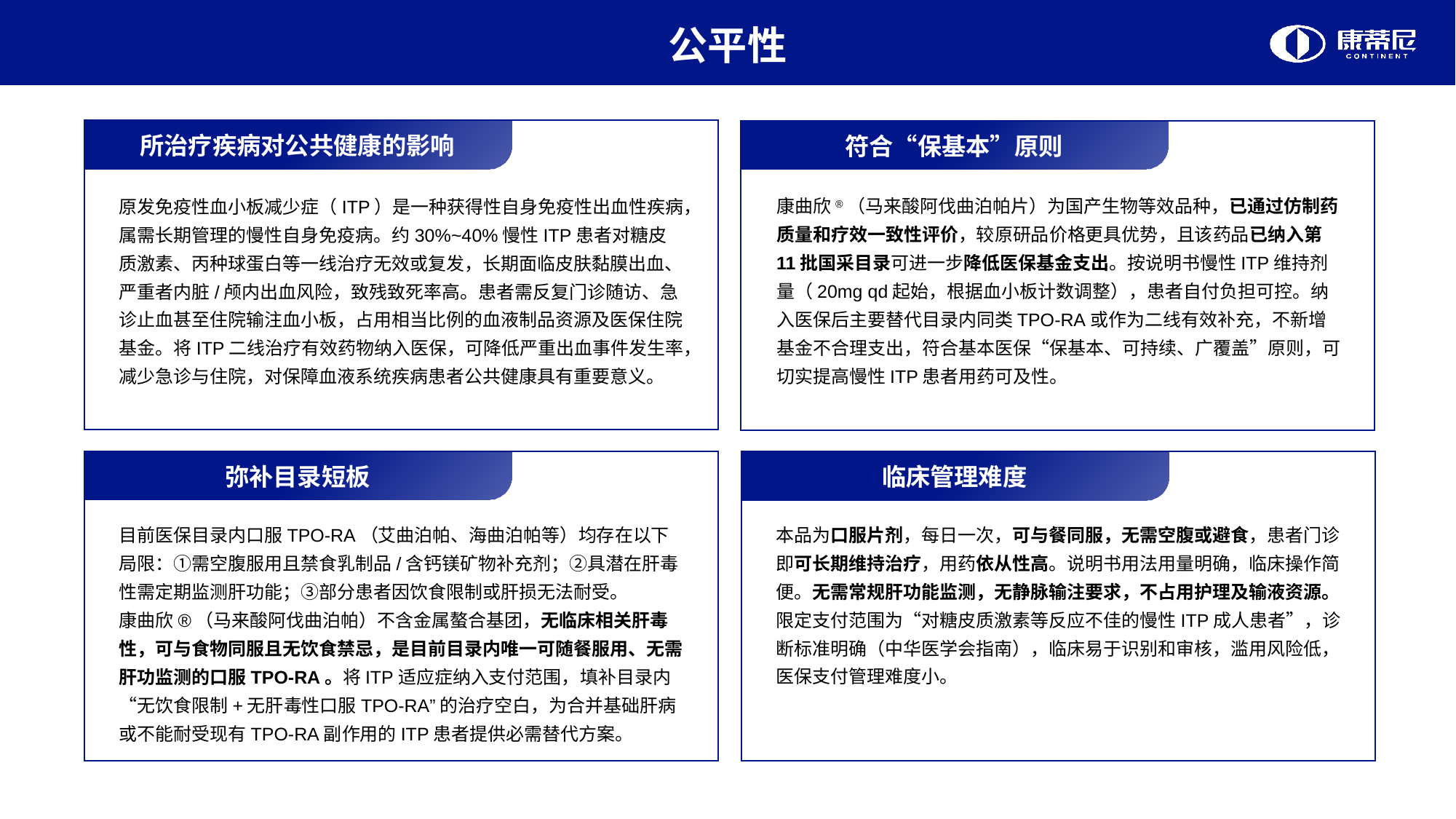

公平性

所治疗疾病对公共健康的影响

符合“保基本”原则
康曲欣®（马来酸阿伐曲泊帕片）为国产生物等效品种，已通过仿制药质量和疗效一致性评价，较原研品价格更具优势，且该药品已纳入第11批国采目录可进一步降低医保基金支出。按说明书慢性ITP维持剂量（20mg qd起始，根据血小板计数调整），患者自付负担可控。纳入医保后主要替代目录内同类TPO-RA或作为二线有效补充，不新增基金不合理支出，符合基本医保“保基本、可持续、广覆盖”原则，可切实提高慢性ITP患者用药可及性。
原发免疫性血小板减少症（ITP）是一种获得性自身免疫性出血性疾病，属需长期管理的慢性自身免疫病。约30%~40%慢性ITP患者对糖皮质激素、丙种球蛋白等一线治疗无效或复发，长期面临皮肤黏膜出血、严重者内脏/颅内出血风险，致残致死率高。患者需反复门诊随访、急诊止血甚至住院输注血小板，占用相当比例的血液制品资源及医保住院基金。将ITP二线治疗有效药物纳入医保，可降低严重出血事件发生率，减少急诊与住院，对保障血液系统疾病患者公共健康具有重要意义。

弥补目录短板

临床管理难度
本品为口服片剂，每日一次，可与餐同服，无需空腹或避食，患者门诊即可长期维持治疗，用药依从性高。说明书用法用量明确，临床操作简便。无需常规肝功能监测，无静脉输注要求，不占用护理及输液资源。限定支付范围为“对糖皮质激素等反应不佳的慢性ITP成人患者”，诊断标准明确（中华医学会指南），临床易于识别和审核，滥用风险低，医保支付管理难度小。
目前医保目录内口服TPO-RA（艾曲泊帕、海曲泊帕等）均存在以下局限：①需空腹服用且禁食乳制品/含钙镁矿物补充剂；②具潜在肝毒性需定期监测肝功能；③部分患者因饮食限制或肝损无法耐受。
康曲欣®（马来酸阿伐曲泊帕）不含金属螯合基团，无临床相关肝毒性，可与食物同服且无饮食禁忌，是目前目录内唯一可随餐服用、无需肝功监测的口服TPO-RA。将ITP适应症纳入支付范围，填补目录内“无饮食限制+无肝毒性口服TPO-RA”的治疗空白，为合并基础肝病或不能耐受现有TPO-RA副作用的ITP患者提供必需替代方案。